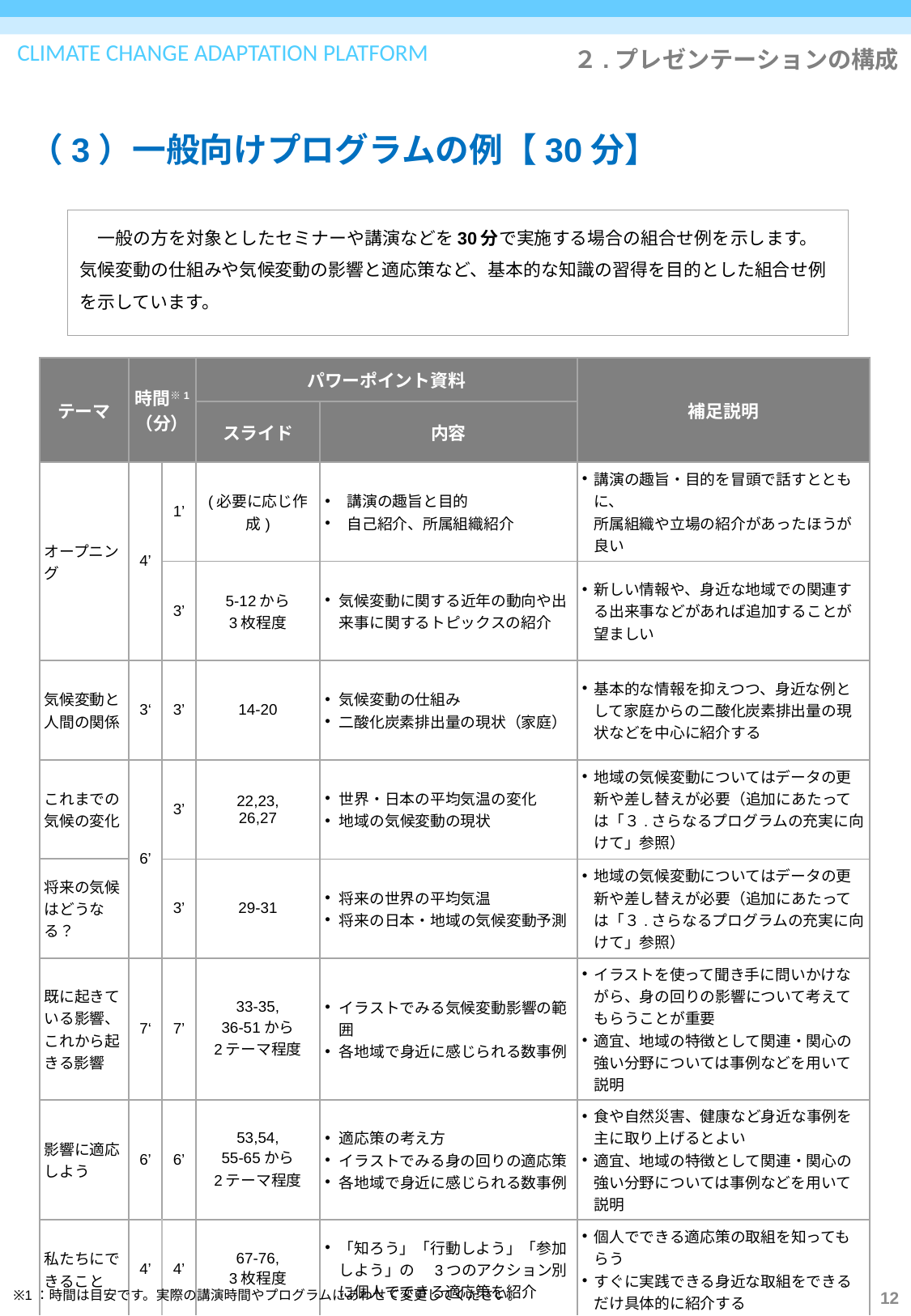

２.プレゼンテーションの構成
# （3）一般向けプログラムの例【30分】
　一般の方を対象としたセミナーや講演などを30分で実施する場合の組合せ例を示します。
気候変動の仕組みや気候変動の影響と適応策など、基本的な知識の習得を目的とした組合せ例を示しています。
| テーマ | 時間※1 （分） |  | パワーポイント資料 |  | 補足説明 |
| --- | --- | --- | --- | --- | --- |
|  |  |  | スライド | 内容 |  |
| オープニング | 4’ | 1’ | (必要に応じ作成) | 講演の趣旨と目的 自己紹介、所属組織紹介 | 講演の趣旨・目的を冒頭で話すとともに、 所属組織や立場の紹介があったほうが良い |
|  |  | 3’ | 5-12から 3枚程度 | 気候変動に関する近年の動向や出来事に関するトピックスの紹介 | 新しい情報や、身近な地域での関連する出来事などがあれば追加することが望ましい |
| 気候変動と人間の関係 | 3‘ | 3’ | 14-20 | 気候変動の仕組み 二酸化炭素排出量の現状（家庭） | 基本的な情報を抑えつつ、身近な例として家庭からの二酸化炭素排出量の現状などを中心に紹介する |
| これまでの気候の変化 | 6’ | 3’ | 22,23, 26,27 | 世界・日本の平均気温の変化 地域の気候変動の現状 | 地域の気候変動についてはデータの更新や差し替えが必要（追加にあたっては「３.さらなるプログラムの充実に向けて」参照） |
| 将来の気候はどうなる？ |  | 3’ | 29-31 | 将来の世界の平均気温 将来の日本・地域の気候変動予測 | 地域の気候変動についてはデータの更新や差し替えが必要（追加にあたっては「３.さらなるプログラムの充実に向けて」参照） |
| 既に起きている影響、これから起きる影響 | 7‘ | 7’ | 33-35, 36-51から 2テーマ程度 | イラストでみる気候変動影響の範囲 各地域で身近に感じられる数事例 | イラストを使って聞き手に問いかけながら、身の回りの影響について考えてもらうことが重要 適宜、地域の特徴として関連・関心の強い分野については事例などを用いて説明 |
| 影響に適応しよう | 6’ | 6’ | 53,54, 55-65から 2テーマ程度 | 適応策の考え方 イラストでみる身の回りの適応策 各地域で身近に感じられる数事例 | 食や自然災害、健康など身近な事例を主に取り上げるとよい 適宜、地域の特徴として関連・関心の強い分野については事例などを用いて説明 |
| 私たちにできること | 4’ | 4’ | 67-76, 3枚程度 | 「知ろう」「行動しよう」「参加しよう」の　3つのアクション別に個人でできる適応策を紹介 | 個人でできる適応策の取組を知ってもらう すぐに実践できる身近な取組をできるだけ具体的に紹介する |
12
※1：時間は目安です。実際の講演時間やプログラムにあわせて変更してください。